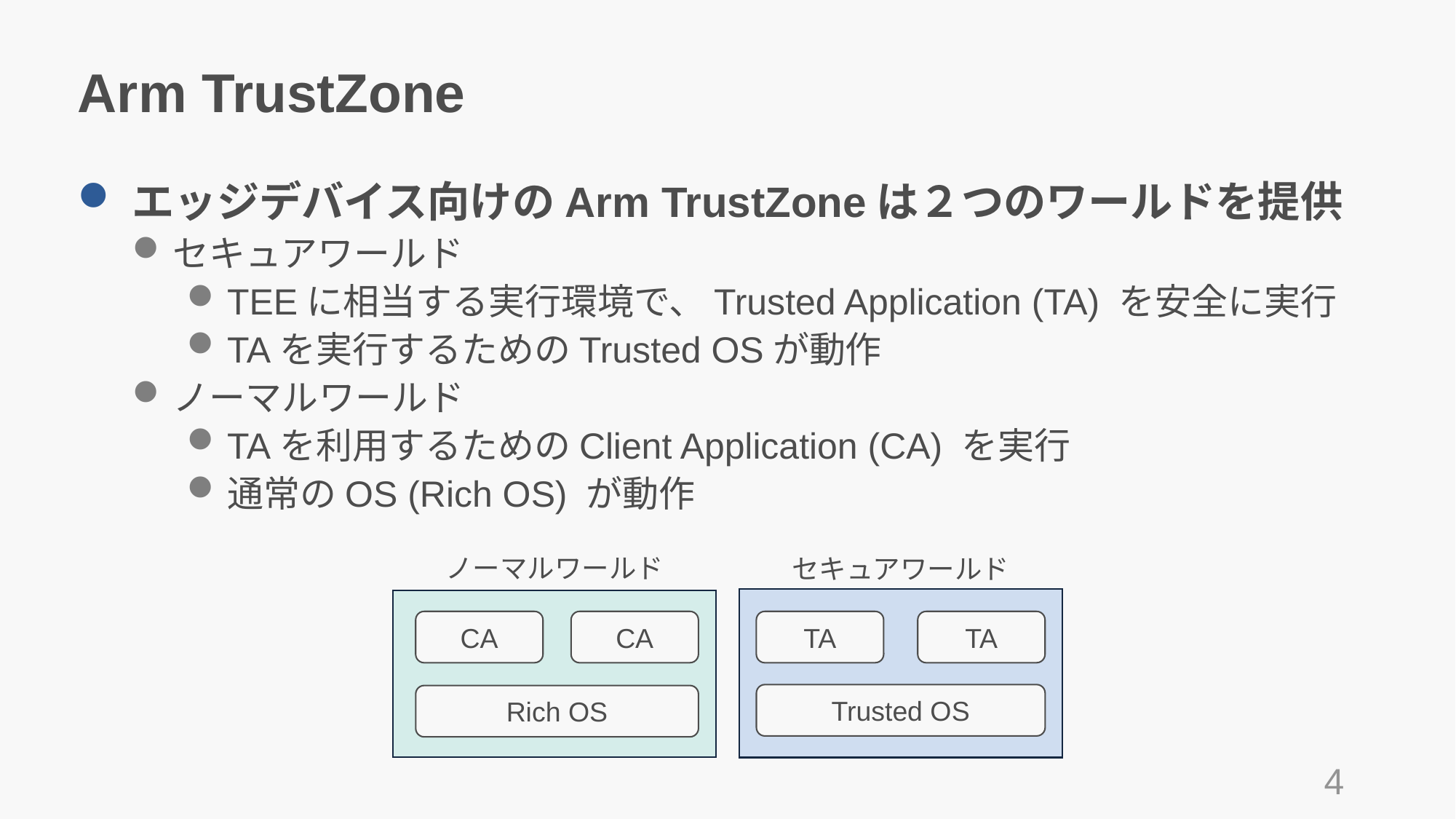

# Arm TrustZone
エッジデバイス向けのArm TrustZoneは２つのワールドを提供
セキュアワールド
TEEに相当する実行環境で、Trusted Application (TA) を安全に実行
TAを実行するためのTrusted OSが動作
ノーマルワールド
TAを利用するためのClient Application (CA) を実行
通常のOS (Rich OS) が動作
ノーマルワールド
セキュアワールド

CA
CA
TA
TA
Trusted OS
Rich OS